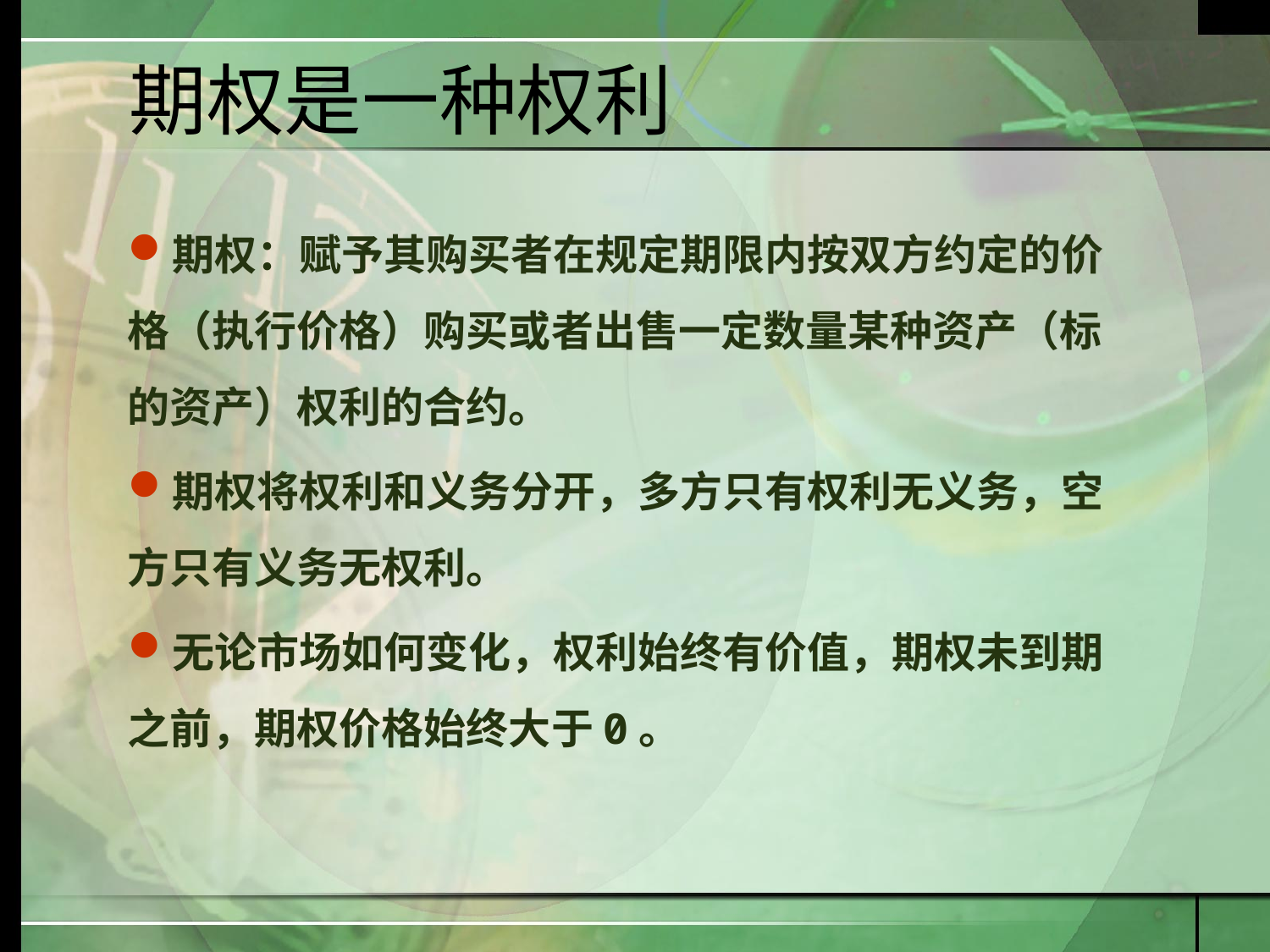

# 期权是一种权利
期权：赋予其购买者在规定期限内按双方约定的价格（执行价格）购买或者出售一定数量某种资产（标的资产）权利的合约。
期权将权利和义务分开，多方只有权利无义务，空方只有义务无权利。
无论市场如何变化，权利始终有价值，期权未到期之前，期权价格始终大于0。